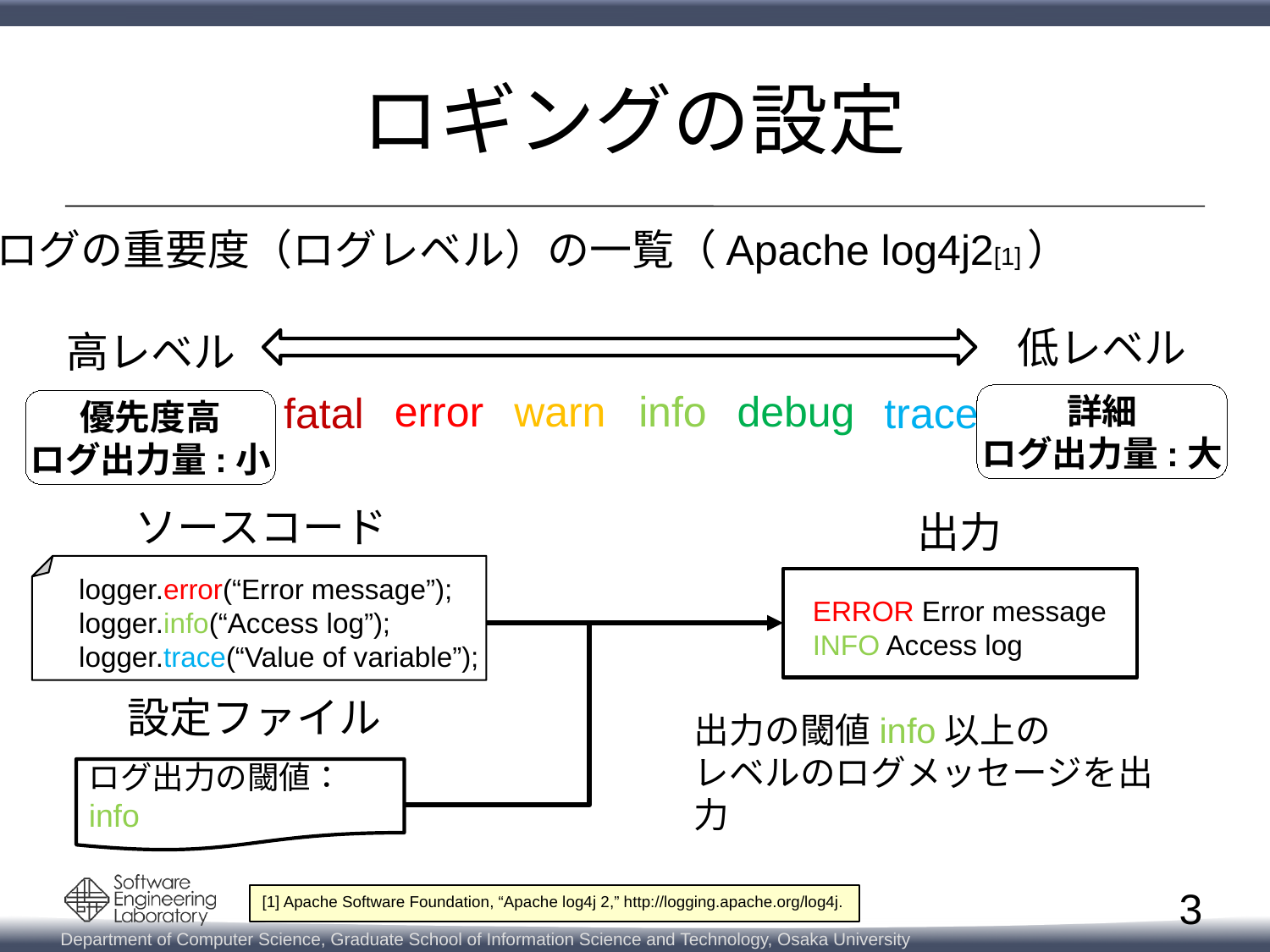

# ロギングの設定
ログの重要度（ログレベル）の一覧（Apache log4j2[1]）
低レベル
高レベル

debug
error
warn
info
trace
fatal
詳細
ログ出力量:大
優先度高
ログ出力量:小
ソースコード
出力

logger.error(“Error message”);
logger.info(“Access log”);
logger.trace(“Value of variable”);

ERROR Error message
INFO Access log
設定ファイル
出力の閾値info以上の
レベルのログメッセージを出力
ログ出力の閾値：info
3
[1] Apache Software Foundation, “Apache log4j 2,” http://logging.apache.org/log4j.